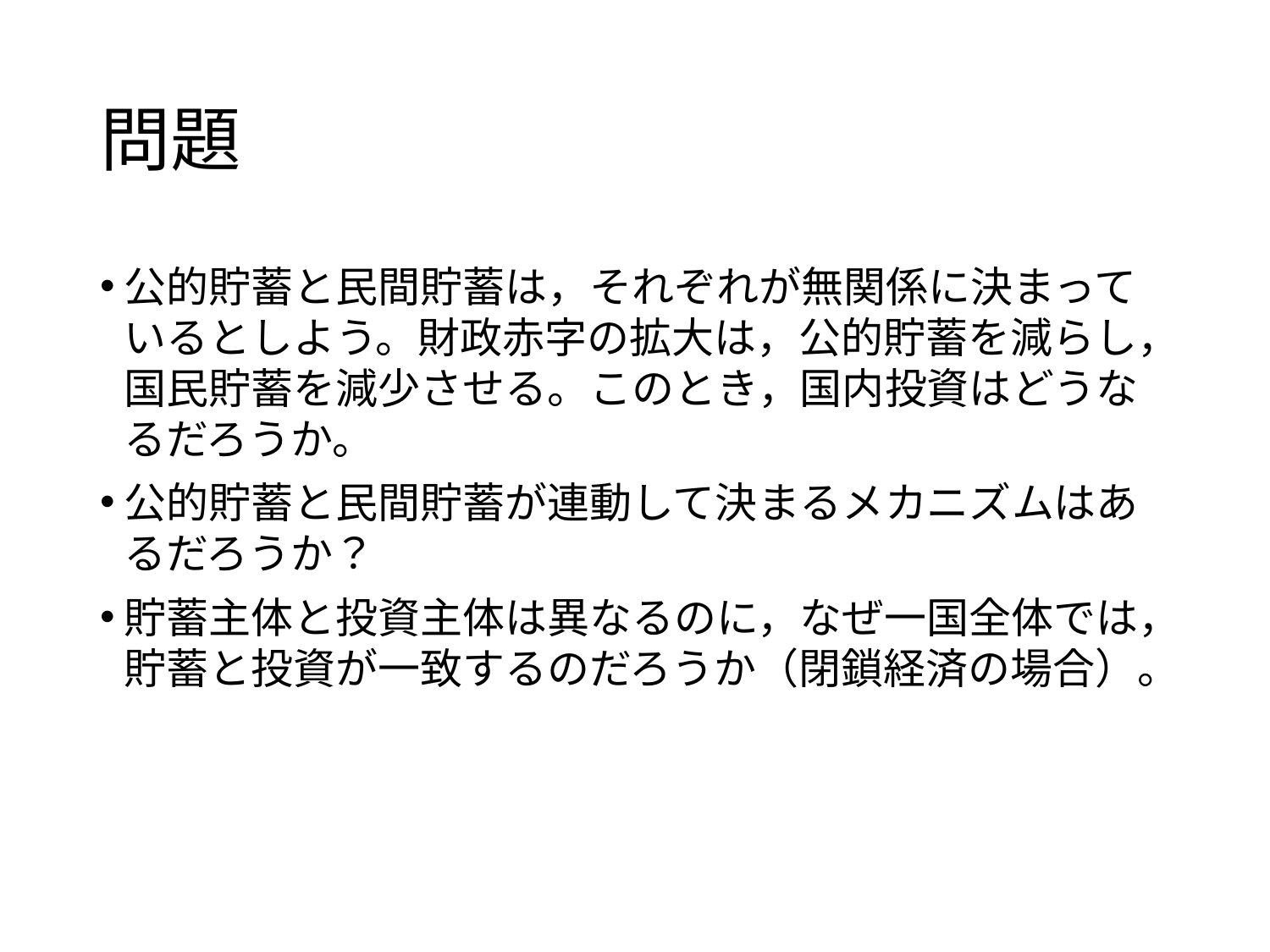

# 問題
公的貯蓄と民間貯蓄は，それぞれが無関係に決まっているとしよう。財政赤字の拡大は，公的貯蓄を減らし，国民貯蓄を減少させる。このとき，国内投資はどうなるだろうか。
公的貯蓄と民間貯蓄が連動して決まるメカニズムはあるだろうか？
貯蓄主体と投資主体は異なるのに，なぜ一国全体では，貯蓄と投資が一致するのだろうか（閉鎖経済の場合）。